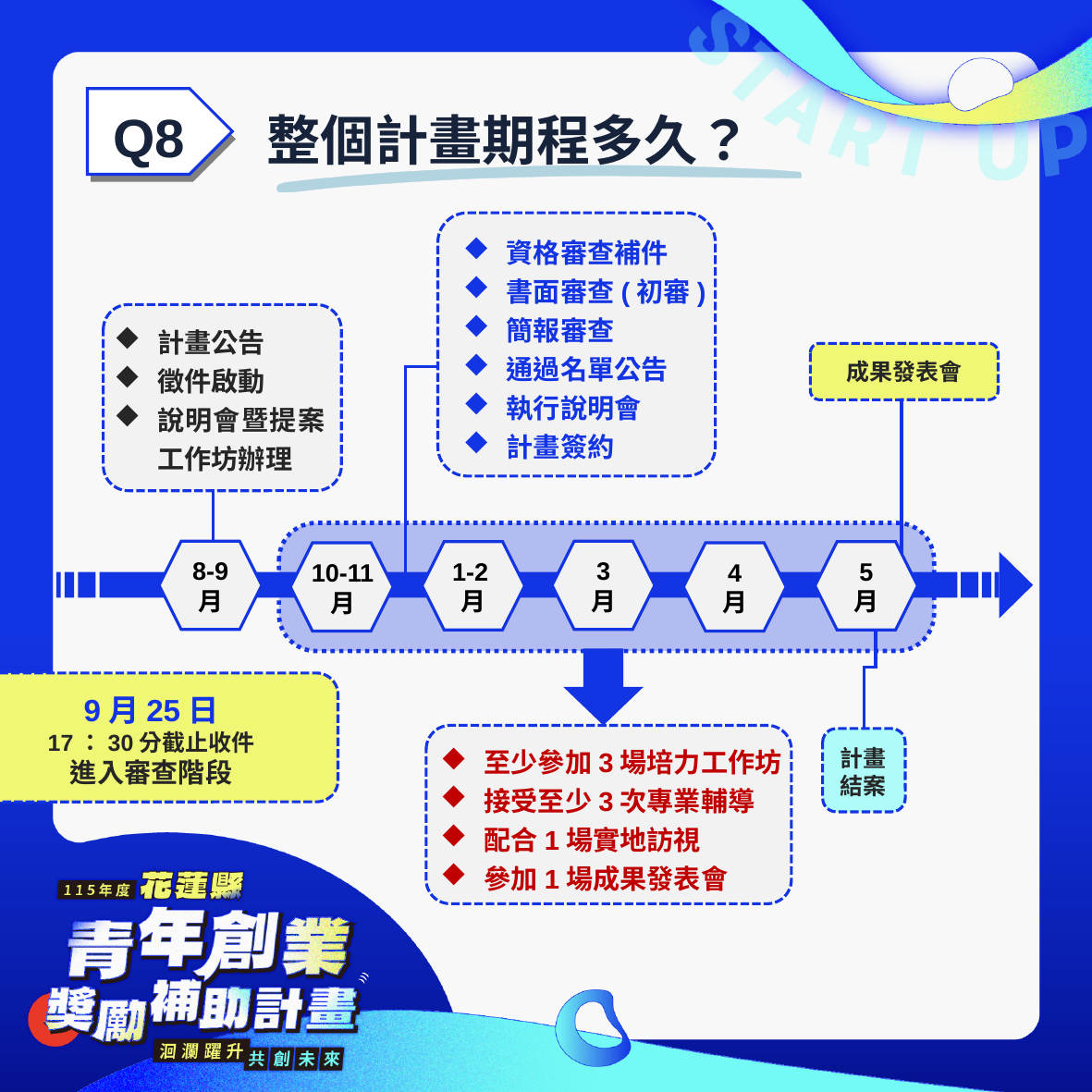

整個計畫期程多久？
Q8

資格審查補件
書面審查(初審)
簡報審查
通過名單公告
執行說明會
計畫簽約

計畫公告
徵件啟動
說明會暨提案工作坊辦理

成果發表會

8-9
月
3
月
1-2月
5
月

4
月
10-11
月

9月25日
17：30分截止收件
進入審查階段

至少參加3場培力工作坊
接受至少3次專業輔導
配合1場實地訪視
參加1場成果發表會

計畫
結案